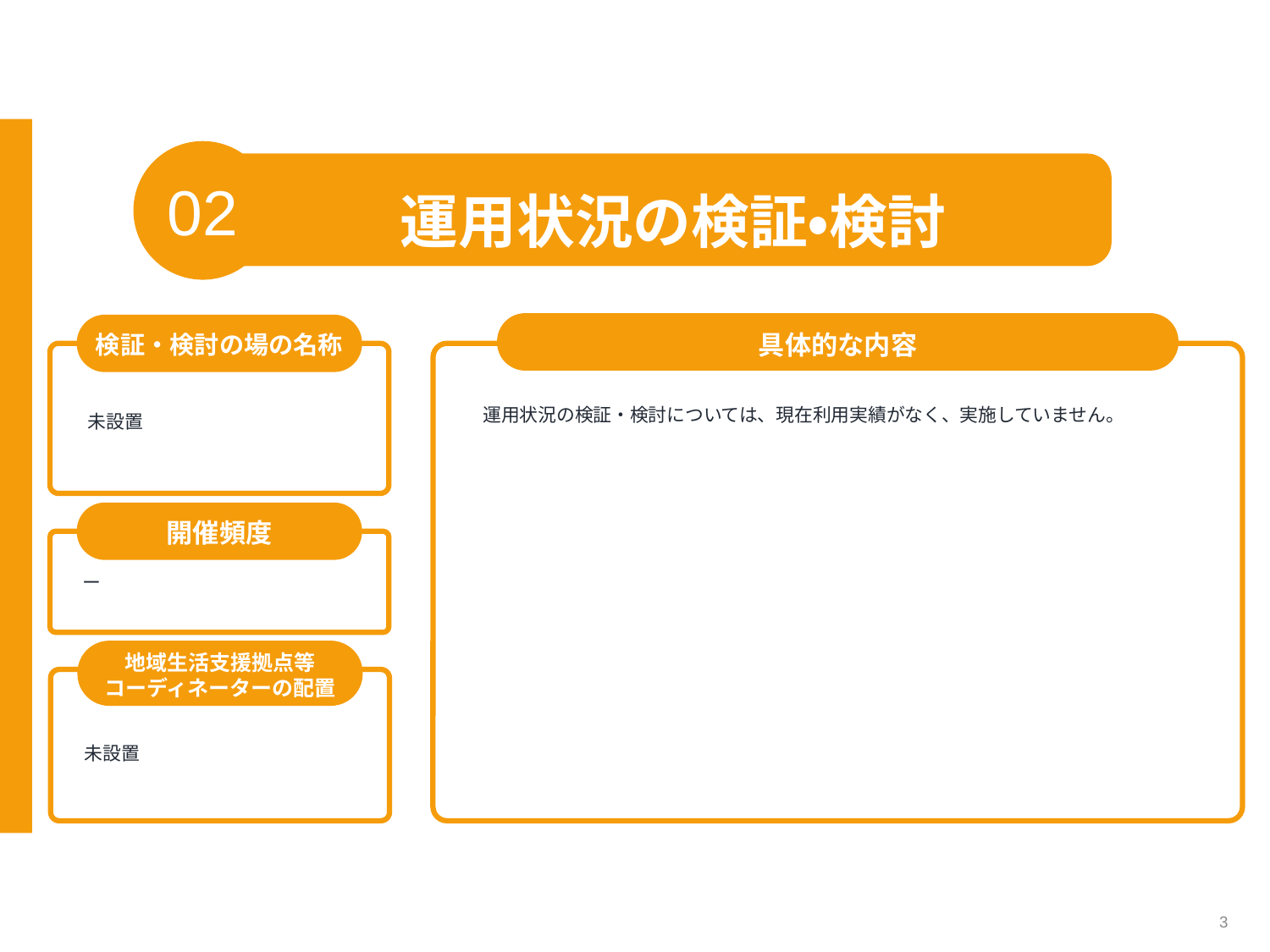

02

運用状況の検証・検討
具体的な内容
検証・検討の場の名称

運用状況の検証・検討については、現在利用実績がなく、実施していません。
未設置
開催頻度

ー
地域生活支援拠点等
コーディネーターの配置

未設置
3